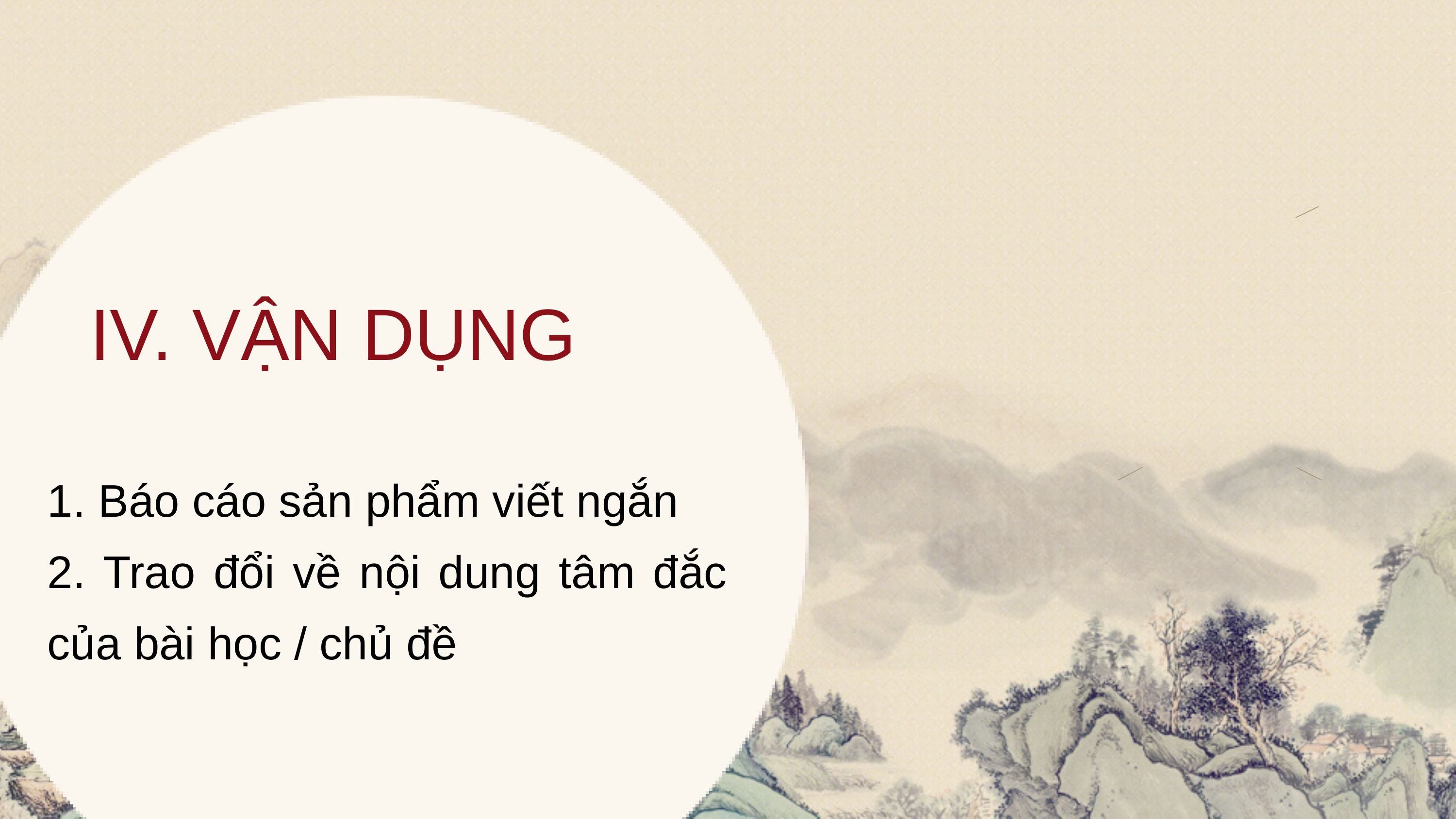

IV. VẬN DỤNG
1. Báo cáo sản phẩm viết ngắn
2. Trao đổi về nội dung tâm đắc của bài học / chủ đề

延时符